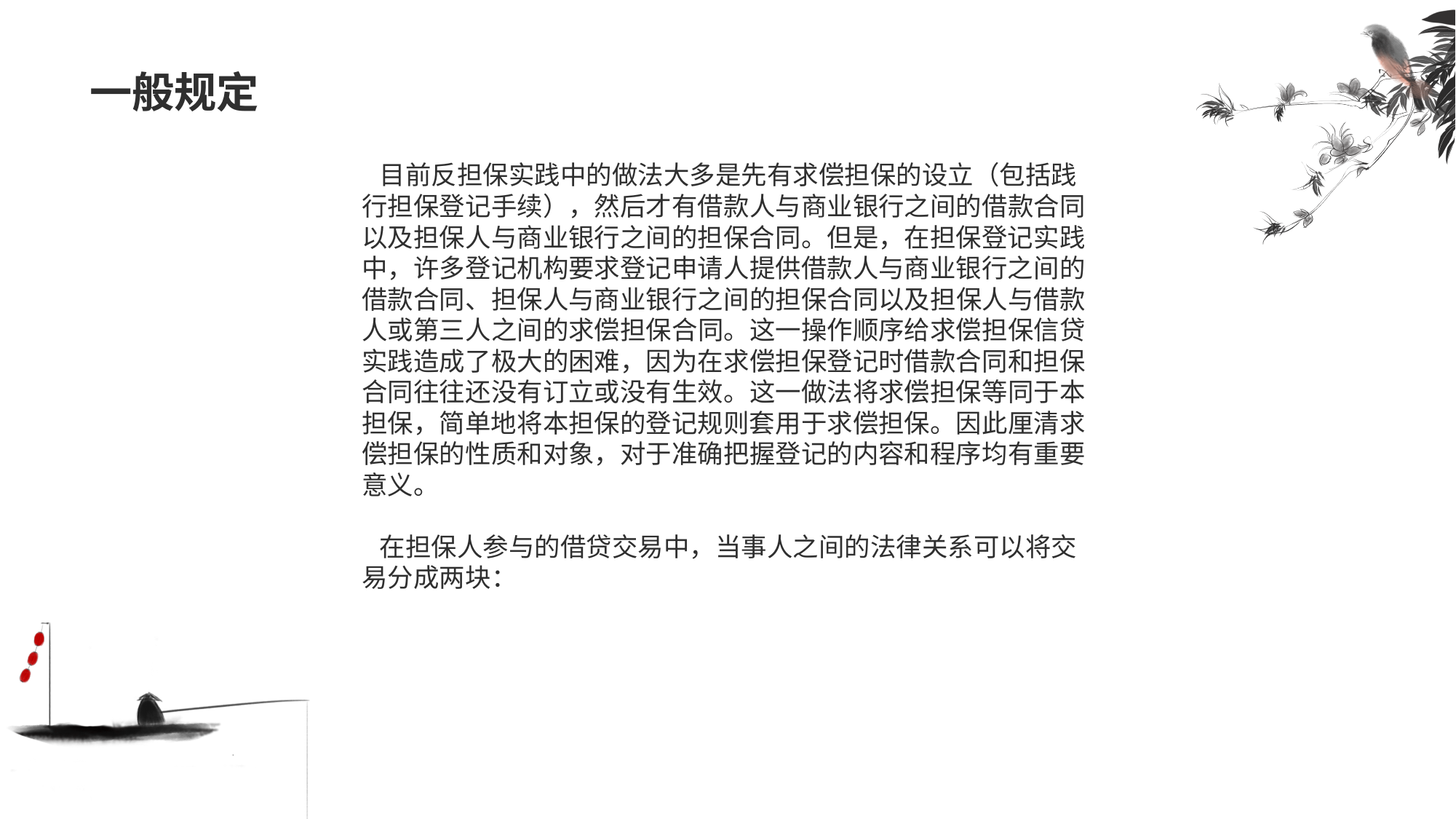

# 一般规定

  目前反担保实践中的做法大多是先有求偿担保的设立（包括践行担保登记手续），然后才有借款人与商业银行之间的借款合同以及担保人与商业银行之间的担保合同。但是，在担保登记实践中，许多登记机构要求登记申请人提供借款人与商业银行之间的借款合同、担保人与商业银行之间的担保合同以及担保人与借款人或第三人之间的求偿担保合同。这一操作顺序给求偿担保信贷实践造成了极大的困难，因为在求偿担保登记时借款合同和担保合同往往还没有订立或没有生效。这一做法将求偿担保等同于本担保，简单地将本担保的登记规则套用于求偿担保。因此厘清求偿担保的性质和对象，对于准确把握登记的内容和程序均有重要意义。

  在担保人参与的借贷交易中，当事人之间的法律关系可以将交易分成两块：
33